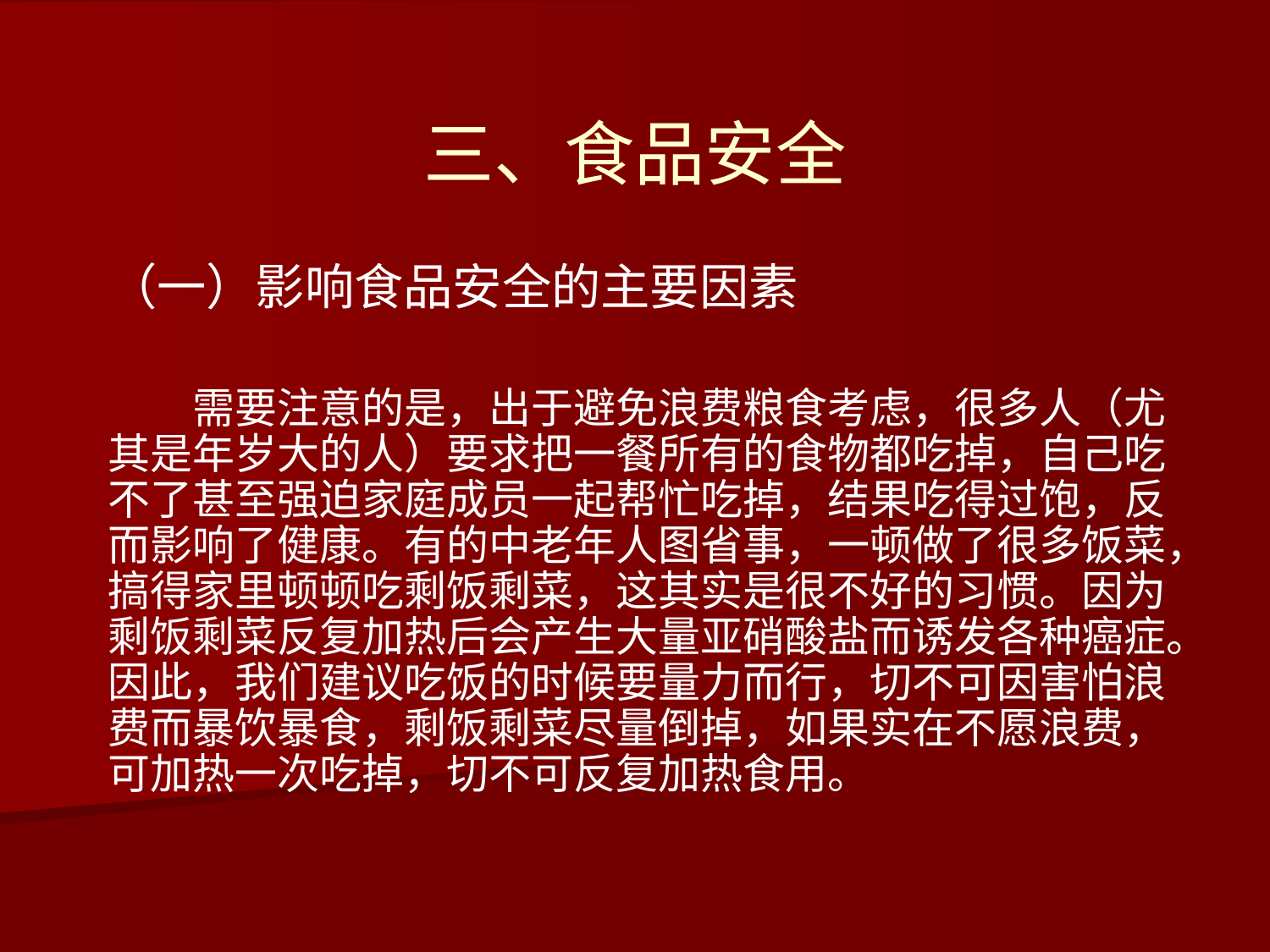

# 三、食品安全
（一）影响食品安全的主要因素

　　需要注意的是，出于避免浪费粮食考虑，很多人（尤其是年岁大的人）要求把一餐所有的食物都吃掉，自己吃不了甚至强迫家庭成员一起帮忙吃掉，结果吃得过饱，反而影响了健康。有的中老年人图省事，一顿做了很多饭菜，搞得家里顿顿吃剩饭剩菜，这其实是很不好的习惯。因为剩饭剩菜反复加热后会产生大量亚硝酸盐而诱发各种癌症。因此，我们建议吃饭的时候要量力而行，切不可因害怕浪费而暴饮暴食，剩饭剩菜尽量倒掉，如果实在不愿浪费，可加热一次吃掉，切不可反复加热食用。

48